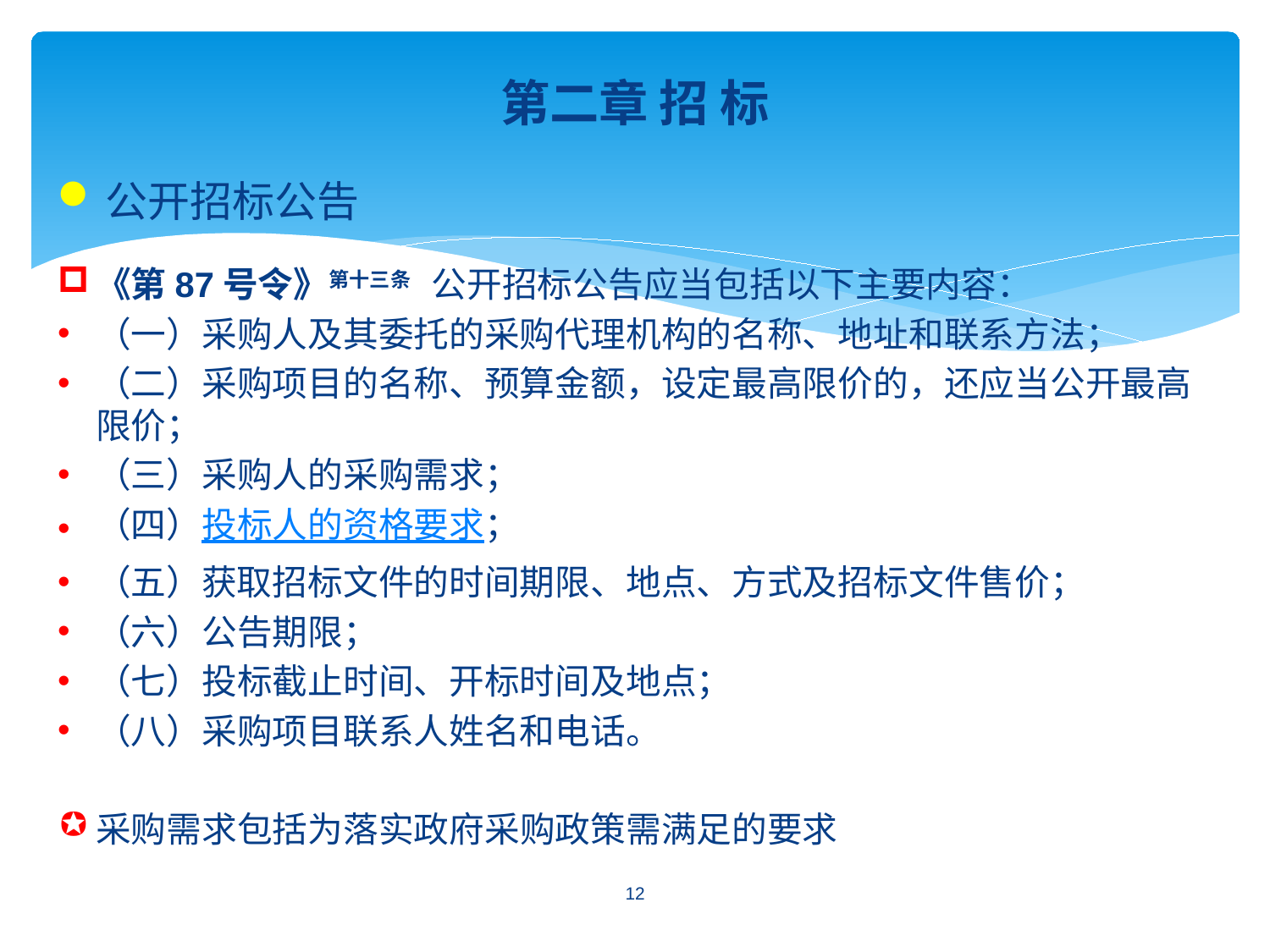

第二章 招 标
公开招标公告
《第87号令》第十三条　公开招标公告应当包括以下主要内容：
（一）采购人及其委托的采购代理机构的名称、地址和联系方法；
（二）采购项目的名称、预算金额，设定最高限价的，还应当公开最高限价；
（三）采购人的采购需求；
（四）投标人的资格要求；
（五）获取招标文件的时间期限、地点、方式及招标文件售价；
（六）公告期限；
（七）投标截止时间、开标时间及地点；
（八）采购项目联系人姓名和电话。

采购需求包括为落实政府采购政策需满足的要求
12